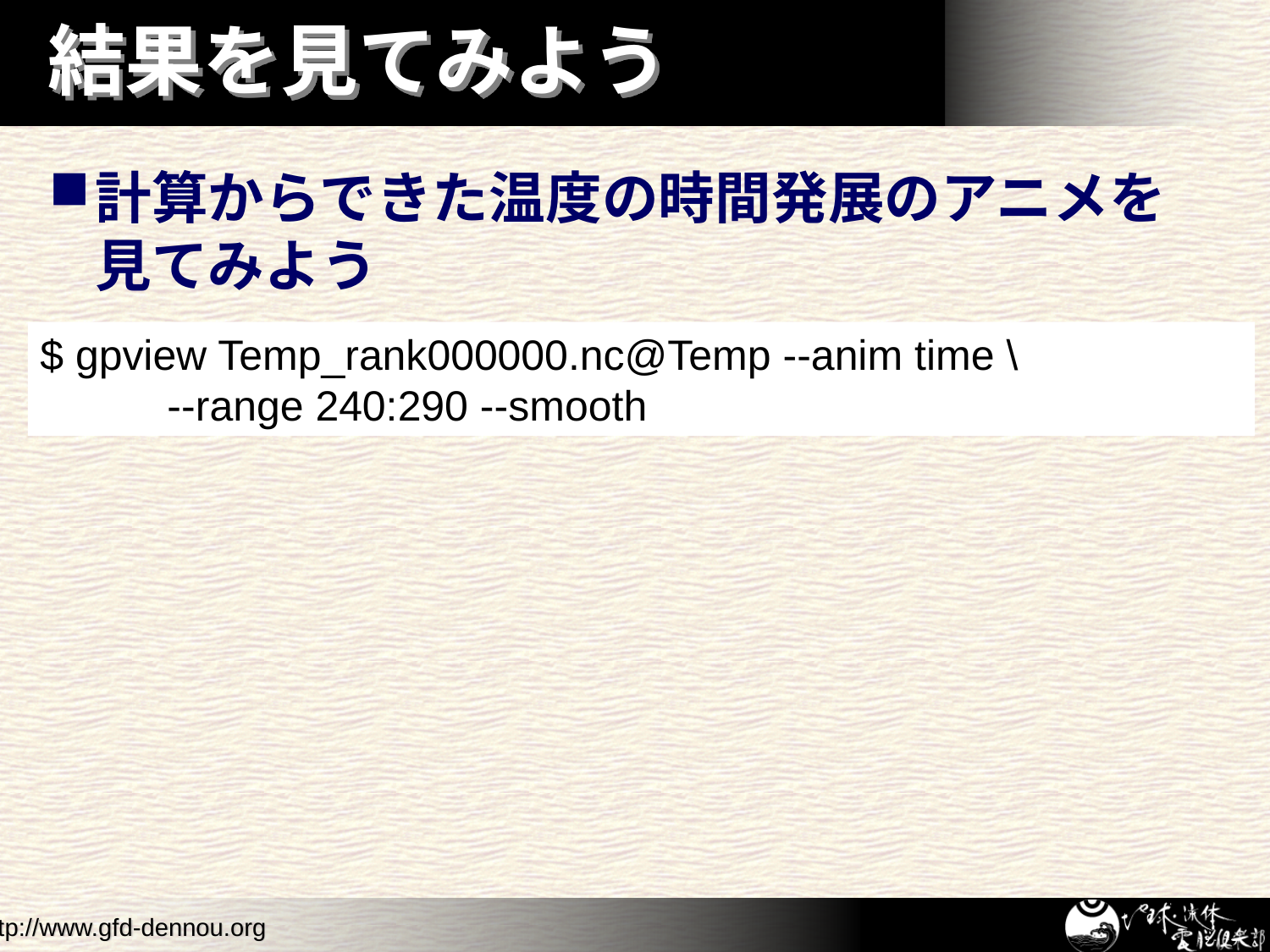

# 結果を見てみよう
計算からできた温度の時間発展のアニメを見てみよう
$ gpview Temp_rank000000.nc@Temp --anim time \
	--range 240:290 --smooth